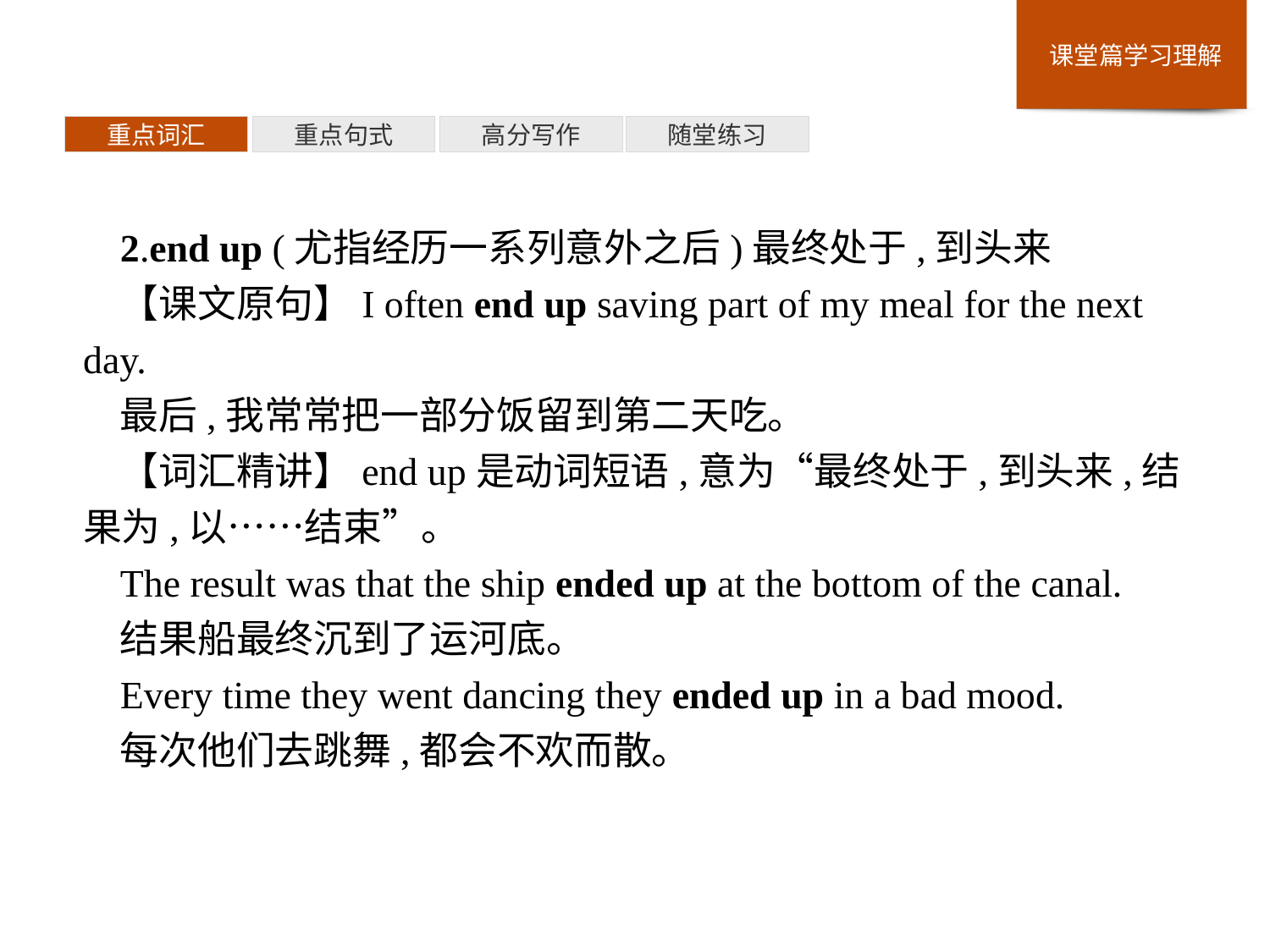

重点词汇
重点句式
高分写作
随堂练习
2.end up (尤指经历一系列意外之后)最终处于,到头来
【课文原句】I often end up saving part of my meal for the next day.
最后,我常常把一部分饭留到第二天吃。
【词汇精讲】end up是动词短语,意为“最终处于,到头来,结果为,以……结束”。
The result was that the ship ended up at the bottom of the canal.
结果船最终沉到了运河底。
Every time they went dancing they ended up in a bad mood.
每次他们去跳舞,都会不欢而散。